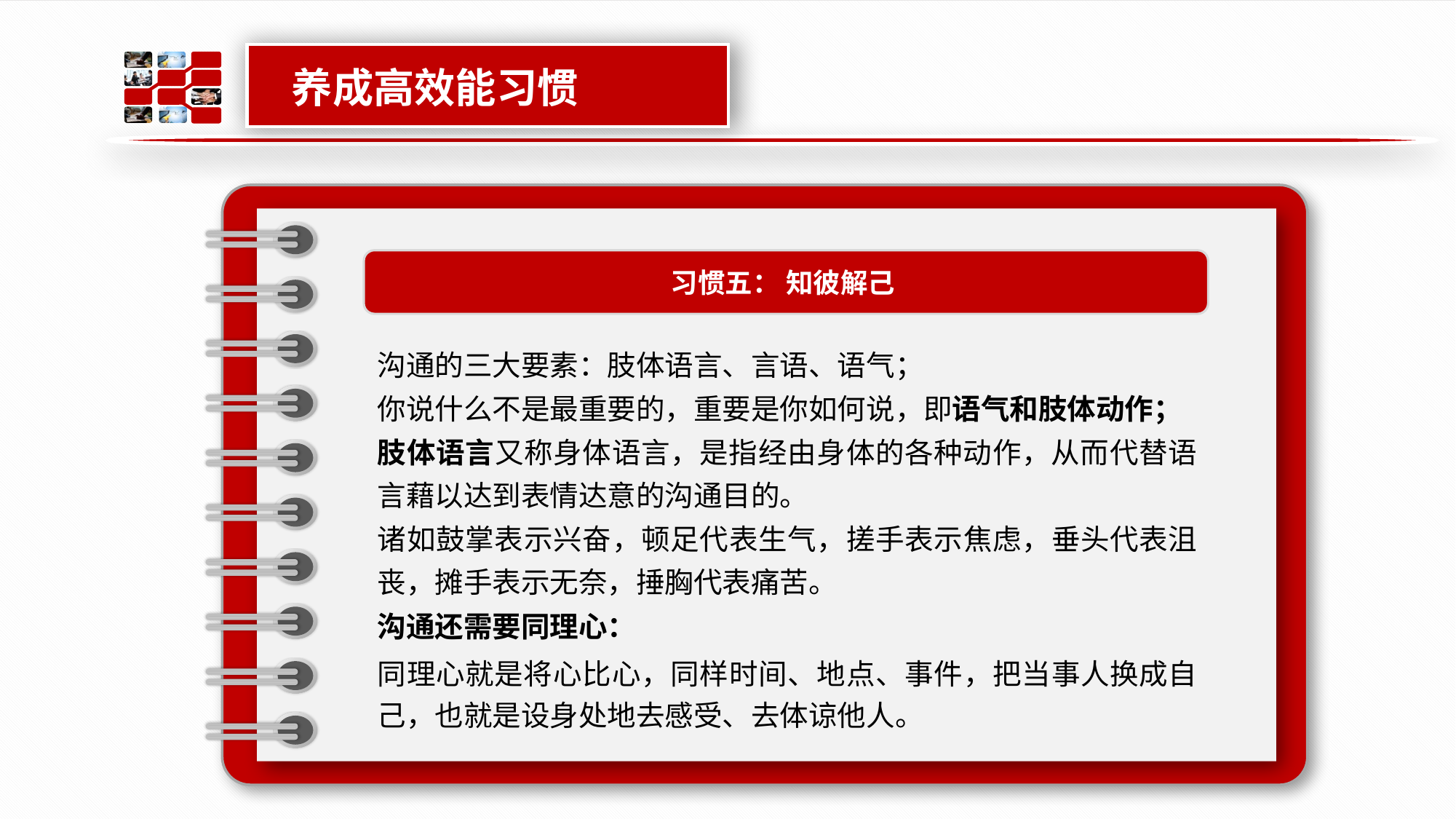

养成高效能习惯

习惯五： 知彼解己
沟通的三大要素：肢体语言、言语、语气；
你说什么不是最重要的，重要是你如何说，即语气和肢体动作；
肢体语言又称身体语言，是指经由身体的各种动作，从而代替语言藉以达到表情达意的沟通目的。
诸如鼓掌表示兴奋，顿足代表生气，搓手表示焦虑，垂头代表沮丧，摊手表示无奈，捶胸代表痛苦。
沟通还需要同理心：
同理心就是将心比心，同样时间、地点、事件，把当事人换成自己，也就是设身处地去感受、去体谅他人。